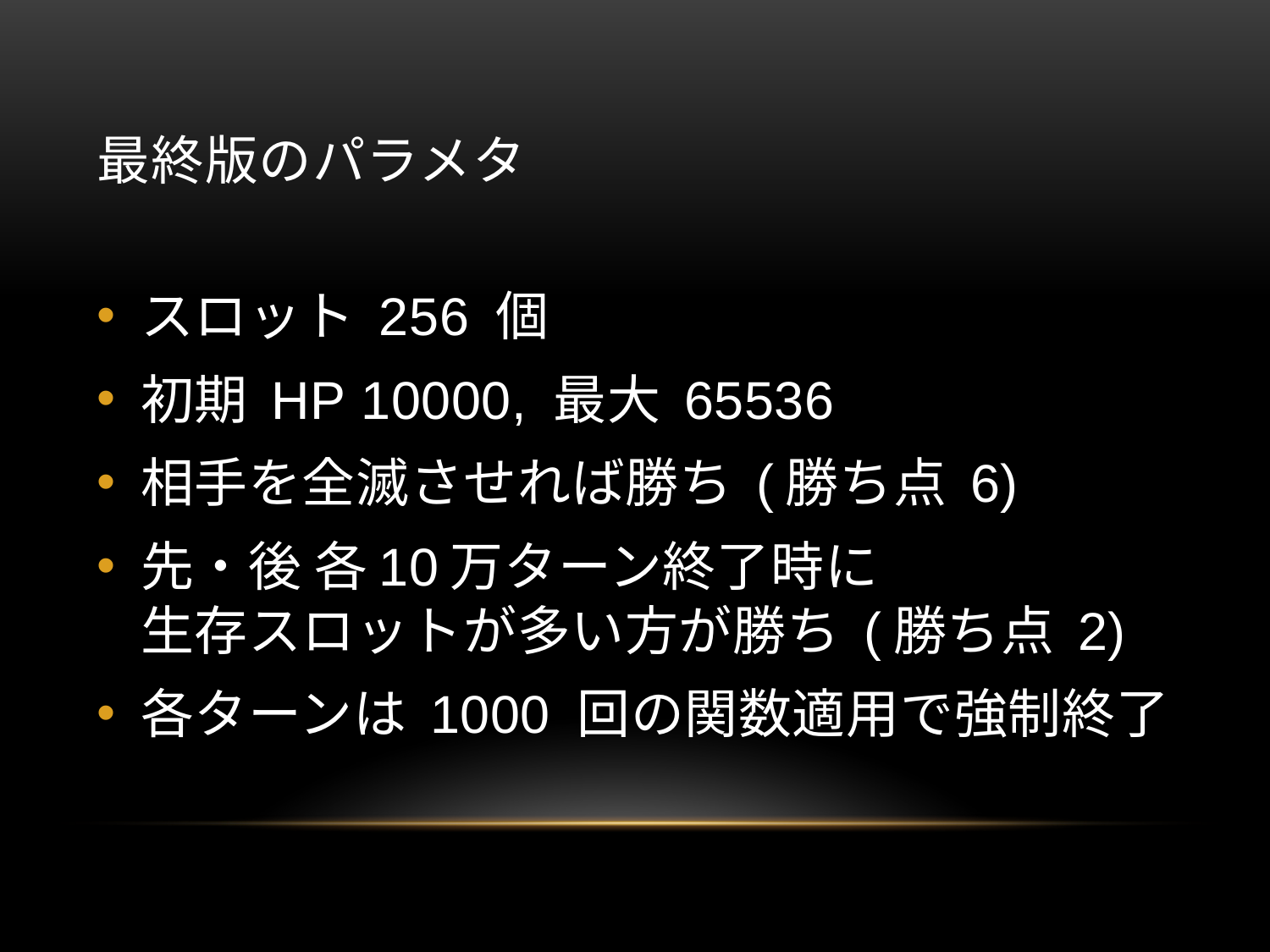

# 最終版のパラメタ
スロット 256 個
初期 HP 10000, 最大 65536
相手を全滅させれば勝ち (勝ち点 6)
先・後 各10万ターン終了時に
生存スロットが多い方が勝ち (勝ち点 2)
各ターンは 1000 回の関数適用で強制終了